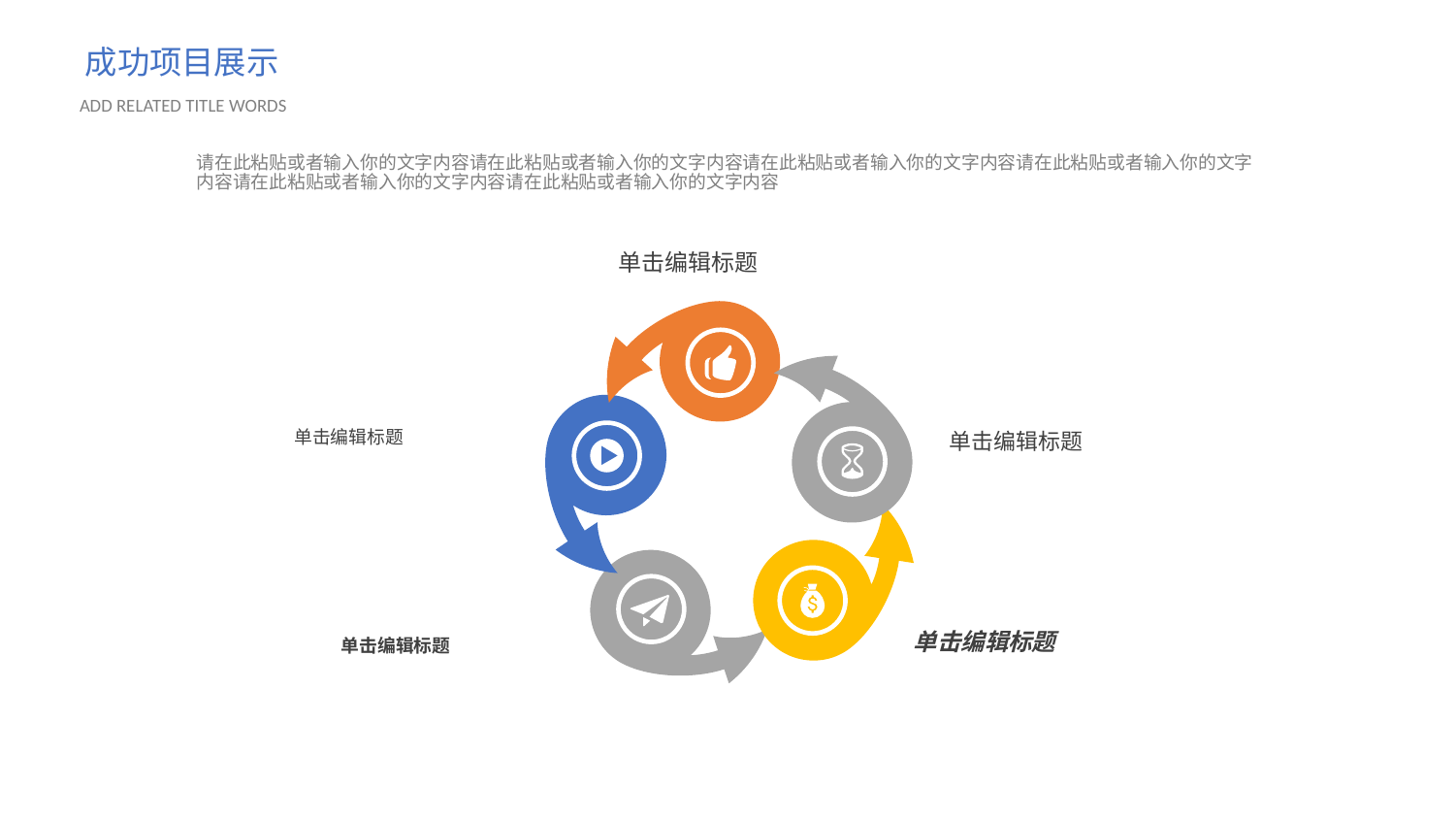

成功项目展示
ADD RELATED TITLE WORDS
请在此粘贴或者输入你的文字内容请在此粘贴或者输入你的文字内容请在此粘贴或者输入你的文字内容请在此粘贴或者输入你的文字内容请在此粘贴或者输入你的文字内容请在此粘贴或者输入你的文字内容

单击编辑标题

单击编辑标题
单击编辑标题

单击编辑标题
单击编辑标题